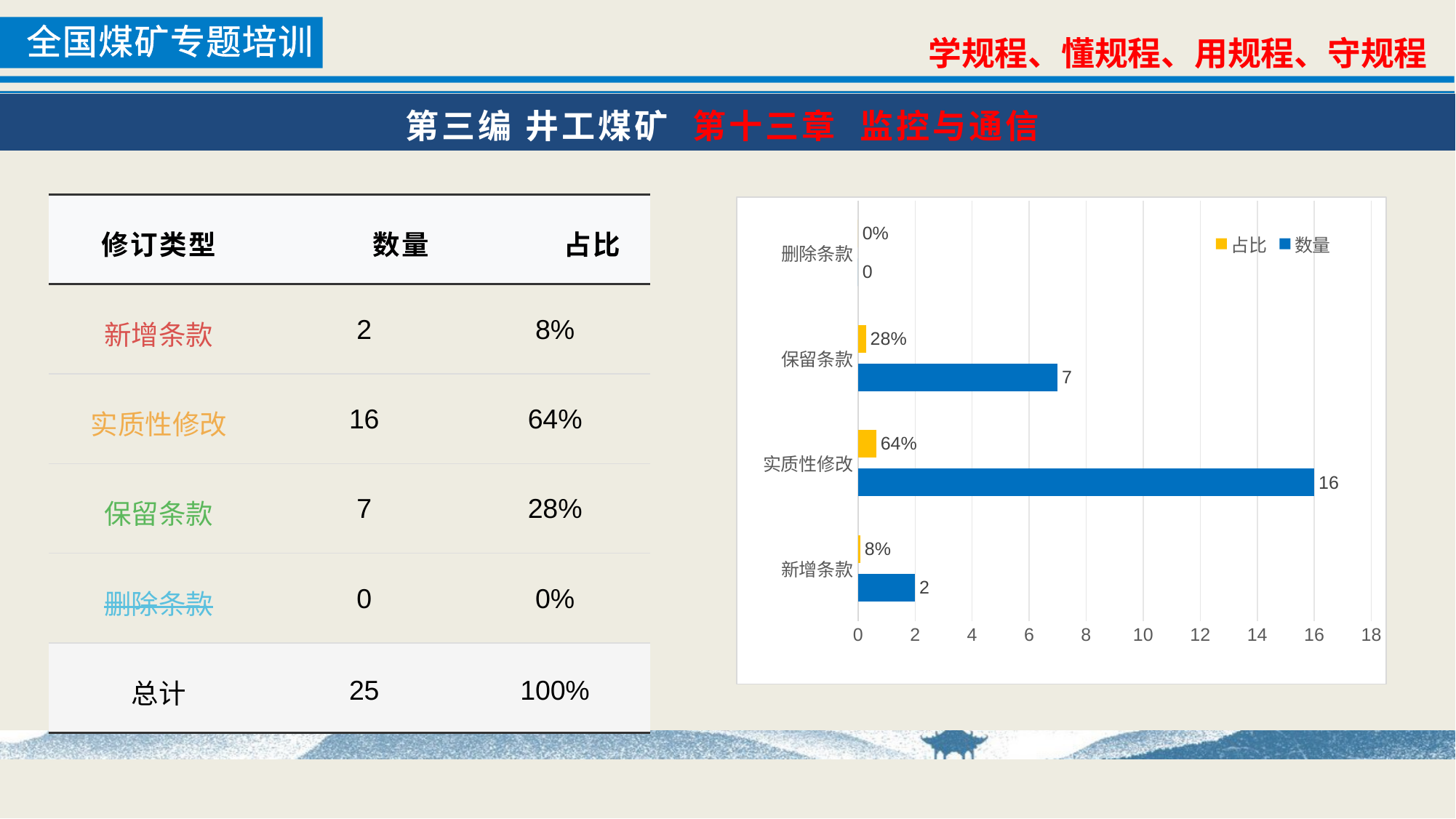

第三编 井工煤矿  第十三章  监控与通信
| 修订类型 | 数量 | 占比 |
| --- | --- | --- |
| 新增条款 | 2 | 8% |
| 实质性修改 | 16 | 64% |
| 保留条款 | 7 | 28% |
| 删除条款 | 0 | 0% |
| 总计 | 25 | 100% |

### Chart

| Category | 数量 | 占比 |
|---|---|---|
| 新增条款 | 2.0 | 0.08 |
| 实质性修改 | 16.0 | 0.64 |
| 保留条款 | 7.0 | 0.28 |
| 删除条款 | 0.0 | 0.0 |
41